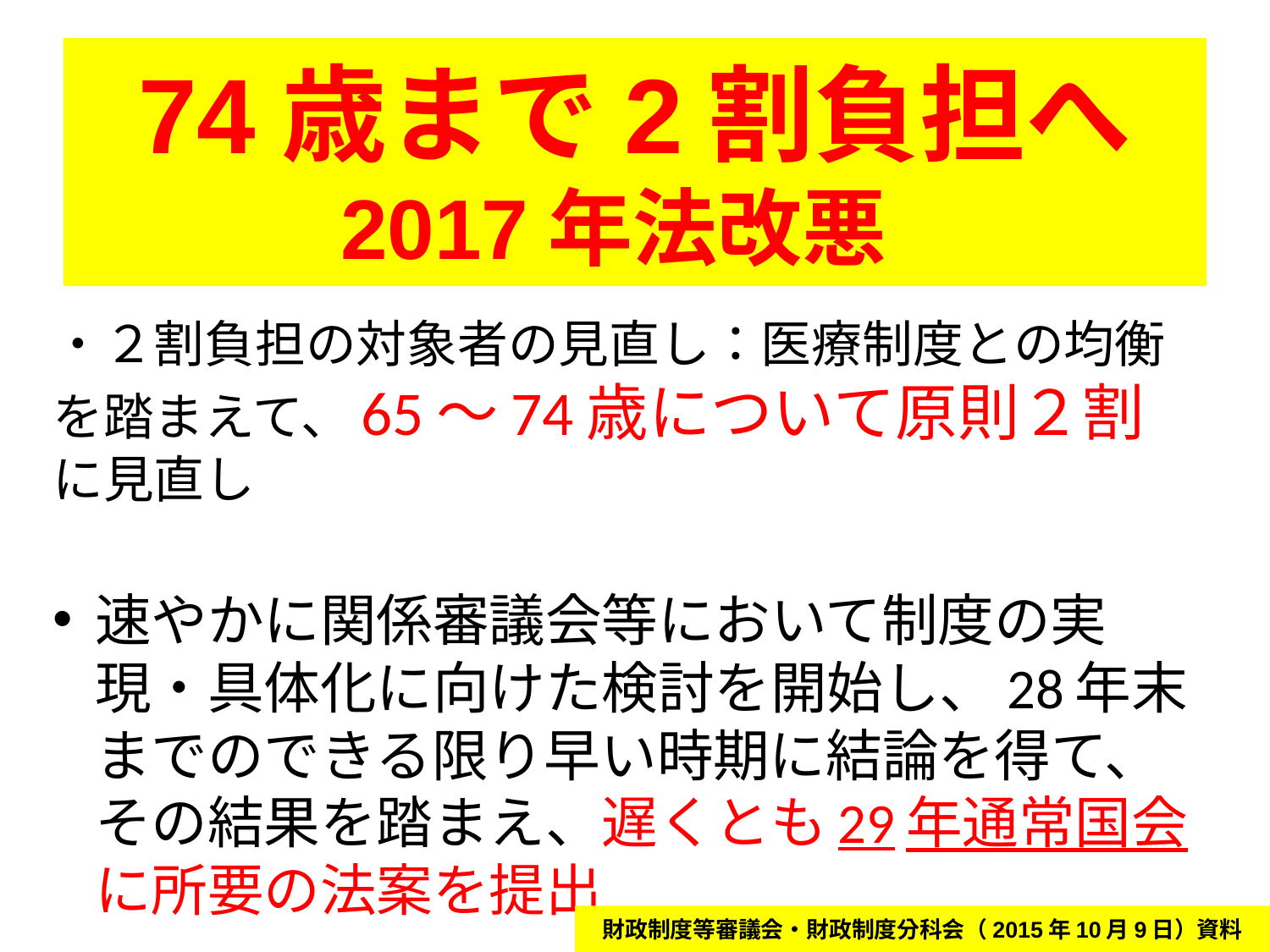

# 74歳まで2割負担へ 2017年法改悪
・２割負担の対象者の見直し：医療制度との均衡を踏まえて、65～74歳について原則２割に見直し

速やかに関係審議会等において制度の実現・具体化に向けた検討を開始し、28年末までのできる限り早い時期に結論を得て、その結果を踏まえ、遅くとも29年通常国会に所要の法案を提出

財政制度等審議会・財政制度分科会（2015年10月9日）資料